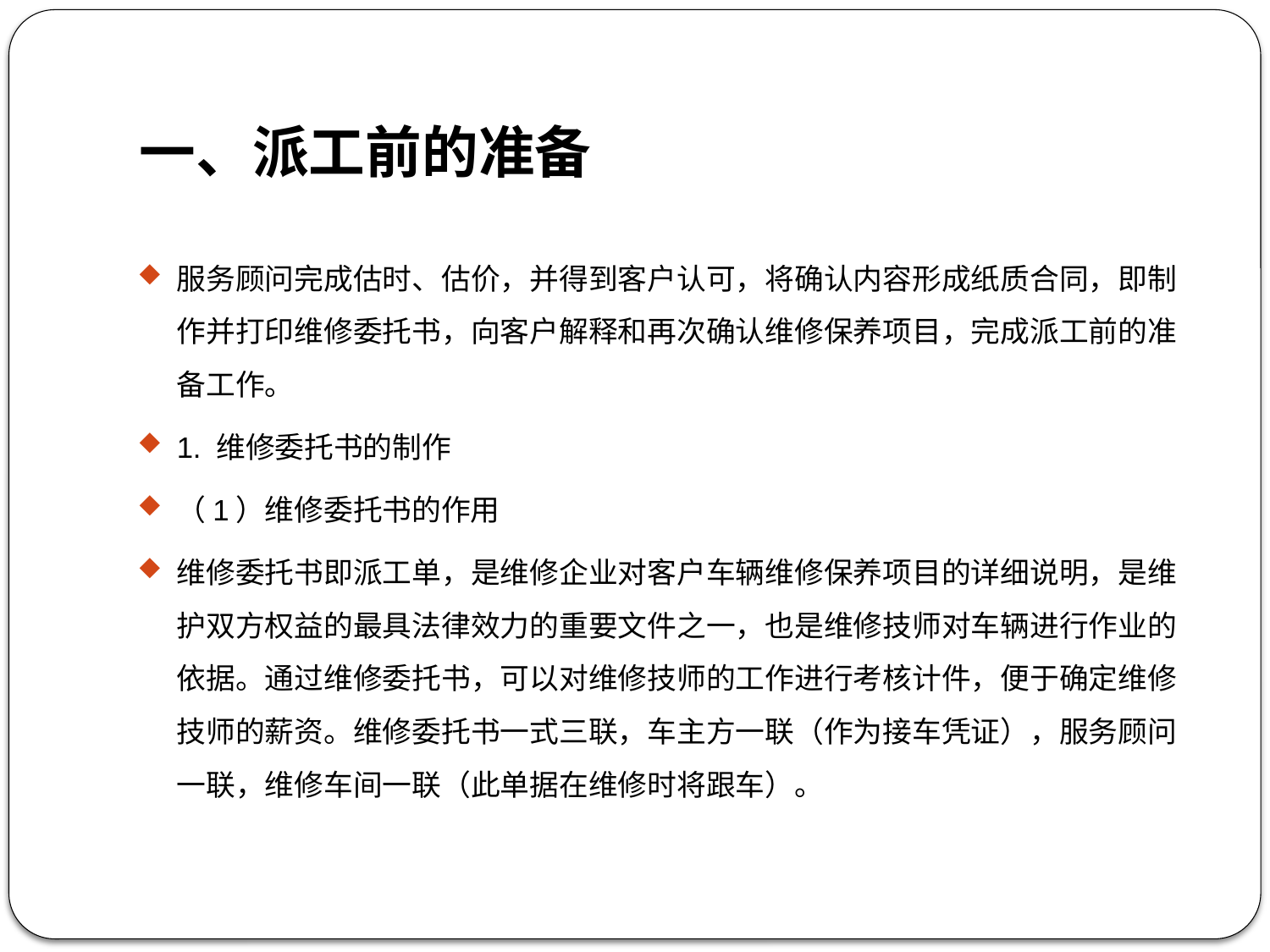

# 一、派工前的准备
服务顾问完成估时、估价，并得到客户认可，将确认内容形成纸质合同，即制作并打印维修委托书，向客户解释和再次确认维修保养项目，完成派工前的准备工作。
1. 维修委托书的制作
（1）维修委托书的作用
维修委托书即派工单，是维修企业对客户车辆维修保养项目的详细说明，是维护双方权益的最具法律效力的重要文件之一，也是维修技师对车辆进行作业的依据。通过维修委托书，可以对维修技师的工作进行考核计件，便于确定维修技师的薪资。维修委托书一式三联，车主方一联（作为接车凭证），服务顾问一联，维修车间一联（此单据在维修时将跟车）。